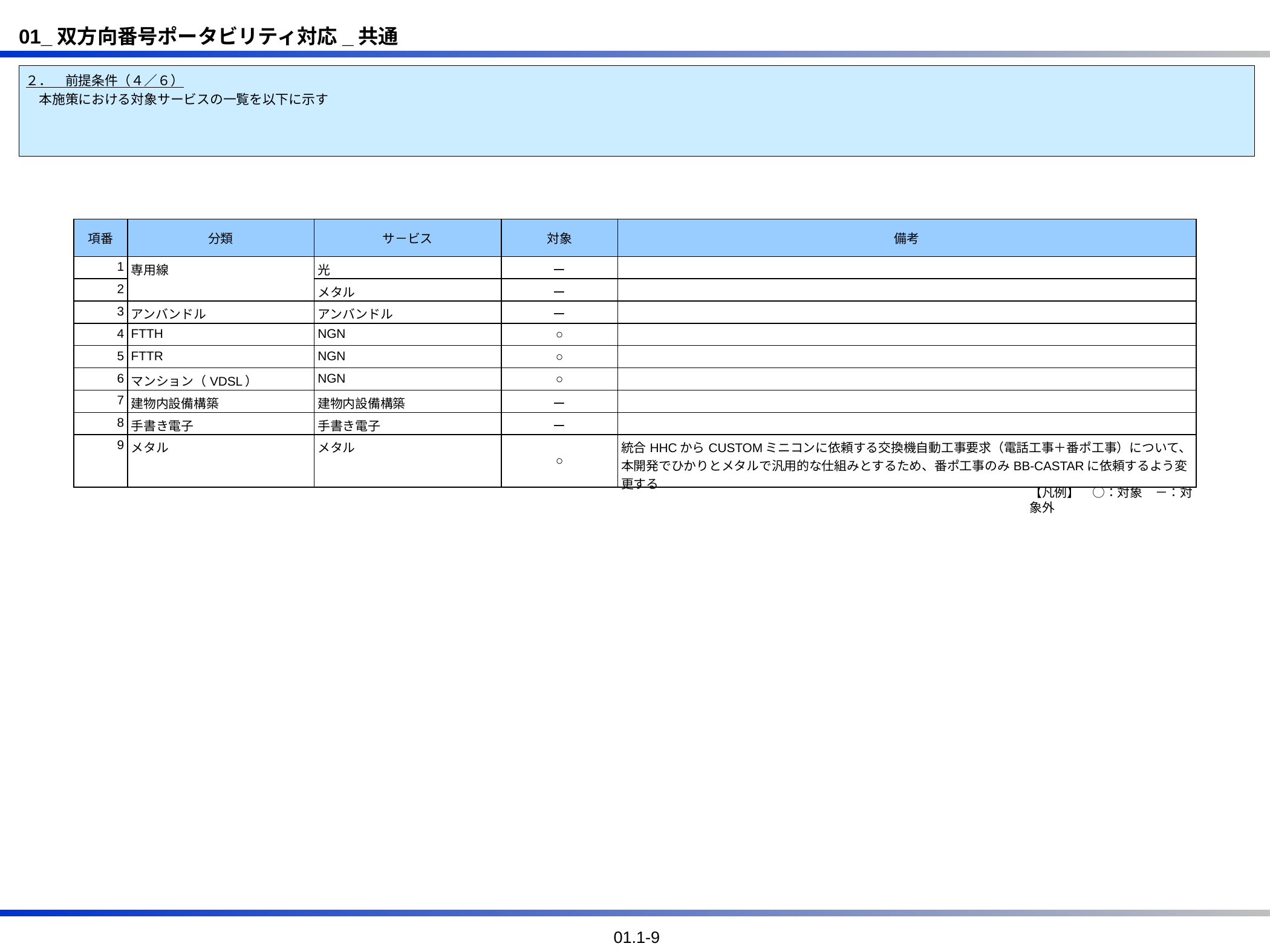

２．　前提条件（４／６）
　本施策における対象サービスの一覧を以下に示す
| 項番 | 分類 | サ－ビス | 対象 | 備考 |
| --- | --- | --- | --- | --- |
| 1 | 専用線 | 光 | ー |  |
| 2 |  | メタル | ー |  |
| 3 | アンバンドル | アンバンドル | ー |  |
| 4 | FTTH | NGN | ○ |  |
| 5 | FTTR | NGN | ○ |  |
| 6 | マンション（VDSL） | NGN | ○ |  |
| 7 | 建物内設備構築 | 建物内設備構築 | ー |  |
| 8 | 手書き電子 | 手書き電子 | ー |  |
| 9 | メタル | メタル | ○ | 統合HHCからCUSTOMミニコンに依頼する交換機自動工事要求（電話工事＋番ポ工事）について、 本開発でひかりとメタルで汎用的な仕組みとするため、番ポ工事のみBB-CASTARに依頼するよう変更する |
【凡例】　○：対象　－：対象外
01.1-9